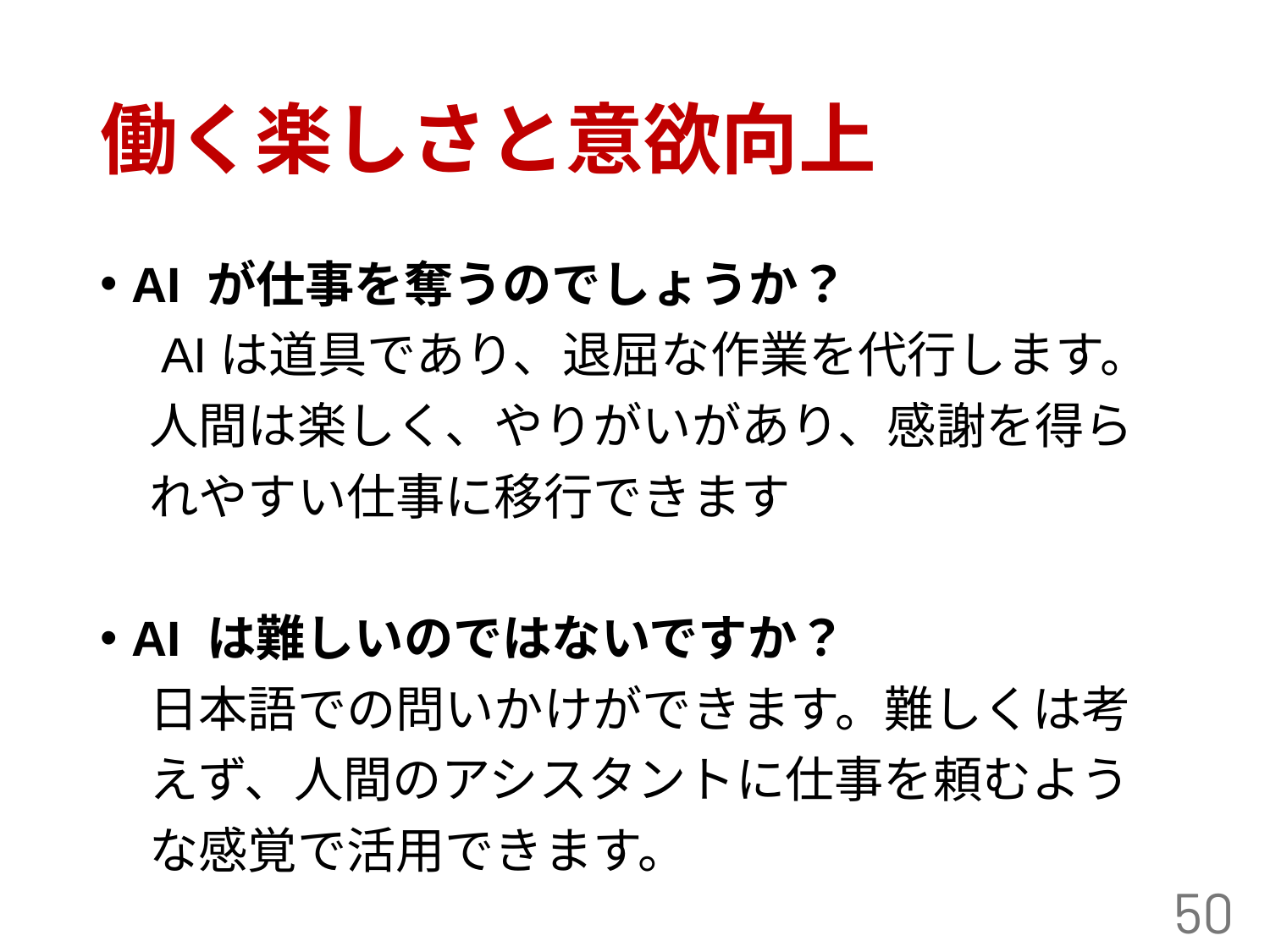

# 働く楽しさと意欲向上
AI が仕事を奪うのでしょうか？
　AIは道具であり、退屈な作業を代行します。
　人間は楽しく、やりがいがあり、感謝を得ら
　れやすい仕事に移行できます

AI は難しいのではないですか？
　日本語での問いかけができます。難しくは考
　えず、人間のアシスタントに仕事を頼むよう
　な感覚で活用できます。

50